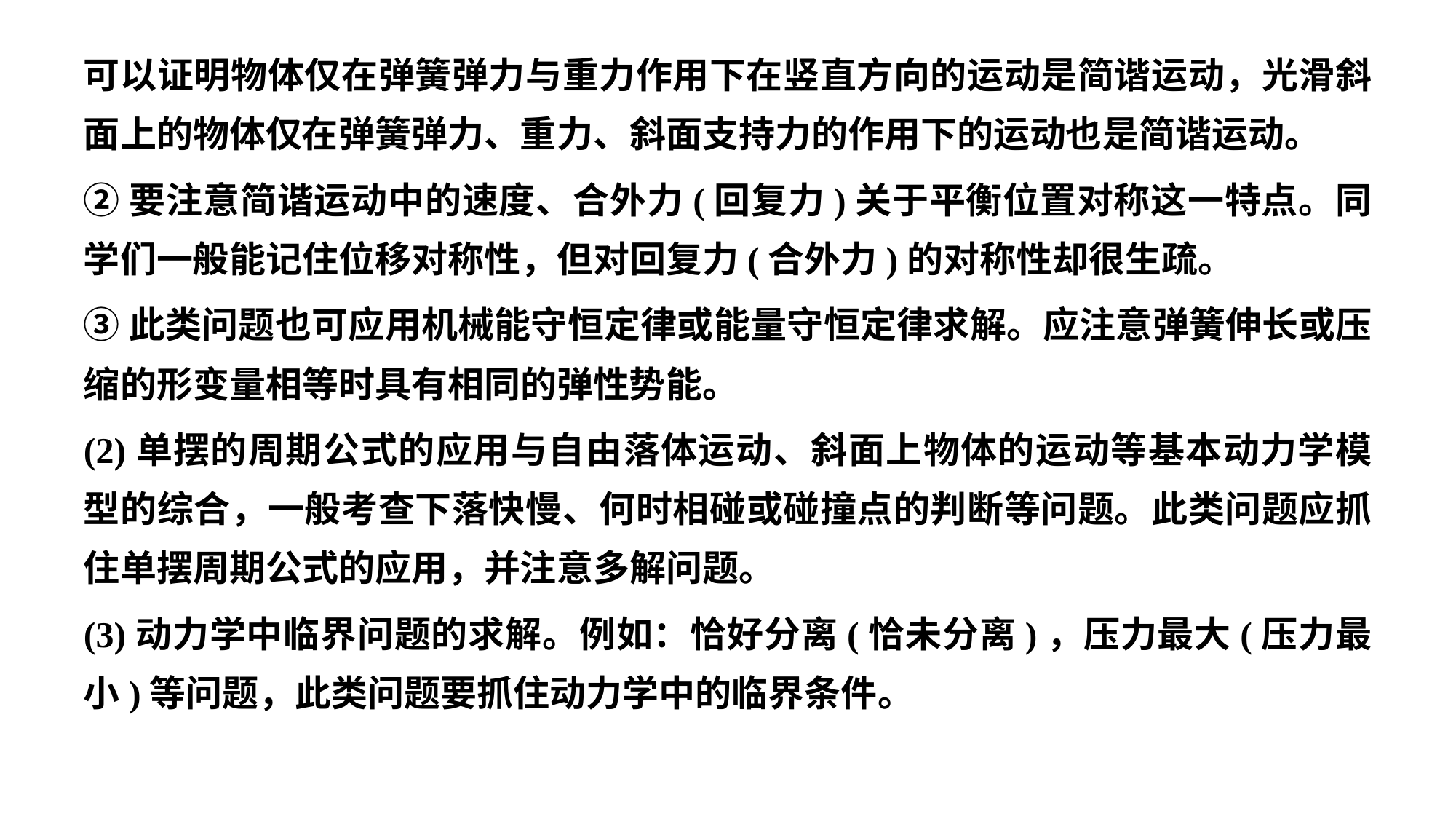

可以证明物体仅在弹簧弹力与重力作用下在竖直方向的运动是简谐运动，光滑斜面上的物体仅在弹簧弹力、重力、斜面支持力的作用下的运动也是简谐运动。
②要注意简谐运动中的速度、合外力(回复力)关于平衡位置对称这一特点。同学们一般能记住位移对称性，但对回复力(合外力)的对称性却很生疏。
③此类问题也可应用机械能守恒定律或能量守恒定律求解。应注意弹簧伸长或压缩的形变量相等时具有相同的弹性势能。
(2)单摆的周期公式的应用与自由落体运动、斜面上物体的运动等基本动力学模型的综合，一般考查下落快慢、何时相碰或碰撞点的判断等问题。此类问题应抓住单摆周期公式的应用，并注意多解问题。
(3)动力学中临界问题的求解。例如：恰好分离(恰未分离)，压力最大(压力最小)等问题，此类问题要抓住动力学中的临界条件。